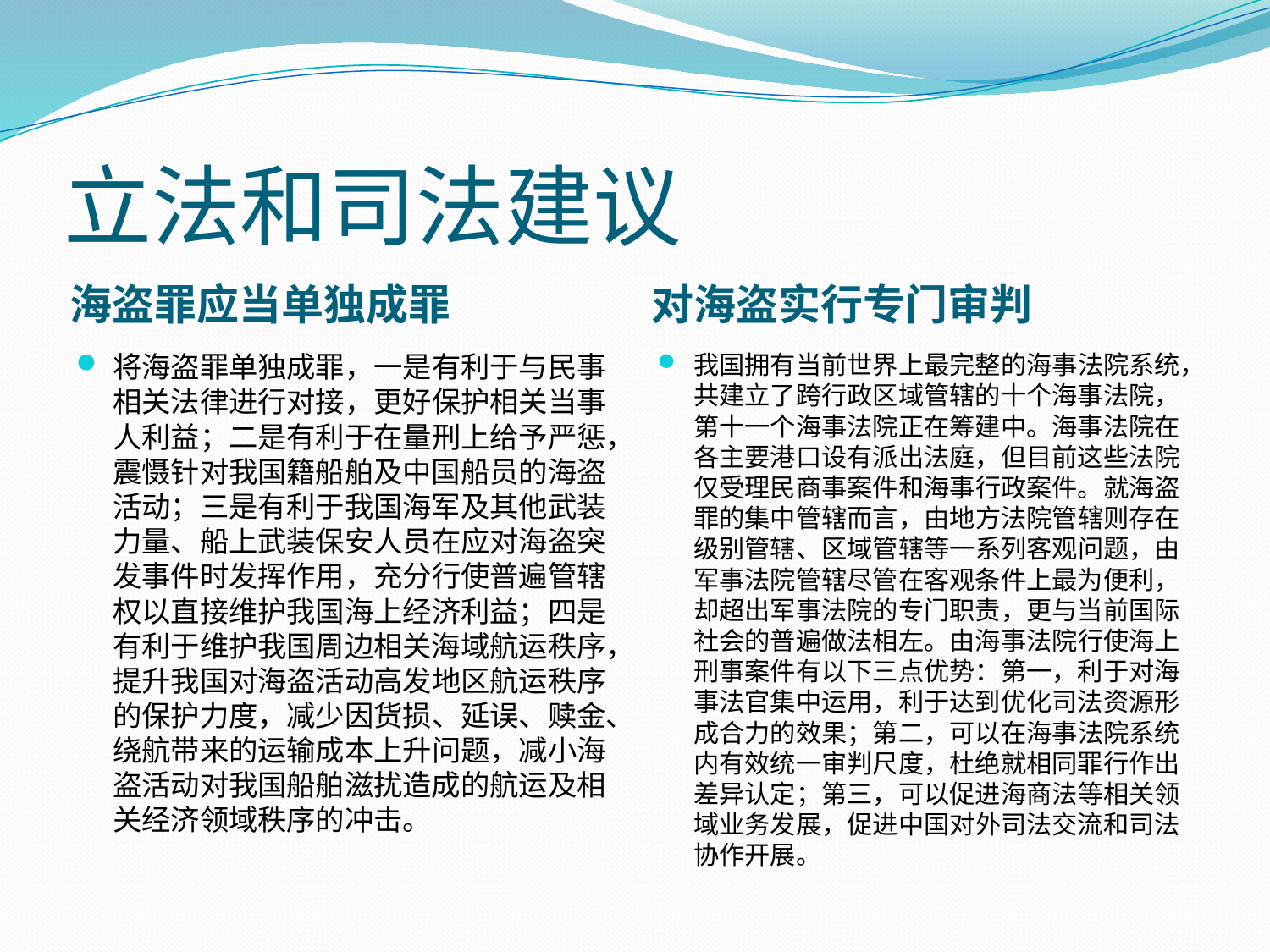

# 立法和司法建议
海盗罪应当单独成罪
对海盗实行专门审判
将海盗罪单独成罪，一是有利于与民事相关法律进行对接，更好保护相关当事人利益；二是有利于在量刑上给予严惩，震慑针对我国籍船舶及中国船员的海盗活动；三是有利于我国海军及其他武装力量、船上武装保安人员在应对海盗突发事件时发挥作用，充分行使普遍管辖权以直接维护我国海上经济利益；四是有利于维护我国周边相关海域航运秩序，提升我国对海盗活动高发地区航运秩序的保护力度，减少因货损、延误、赎金、绕航带来的运输成本上升问题，减小海盗活动对我国船舶滋扰造成的航运及相关经济领域秩序的冲击。
我国拥有当前世界上最完整的海事法院系统，共建立了跨行政区域管辖的十个海事法院，第十一个海事法院正在筹建中。海事法院在各主要港口设有派出法庭，但目前这些法院仅受理民商事案件和海事行政案件。就海盗罪的集中管辖而言，由地方法院管辖则存在级别管辖、区域管辖等一系列客观问题，由军事法院管辖尽管在客观条件上最为便利，却超出军事法院的专门职责，更与当前国际社会的普遍做法相左。由海事法院行使海上刑事案件有以下三点优势：第一，利于对海事法官集中运用，利于达到优化司法资源形成合力的效果；第二，可以在海事法院系统内有效统一审判尺度，杜绝就相同罪行作出差异认定；第三，可以促进海商法等相关领域业务发展，促进中国对外司法交流和司法协作开展。